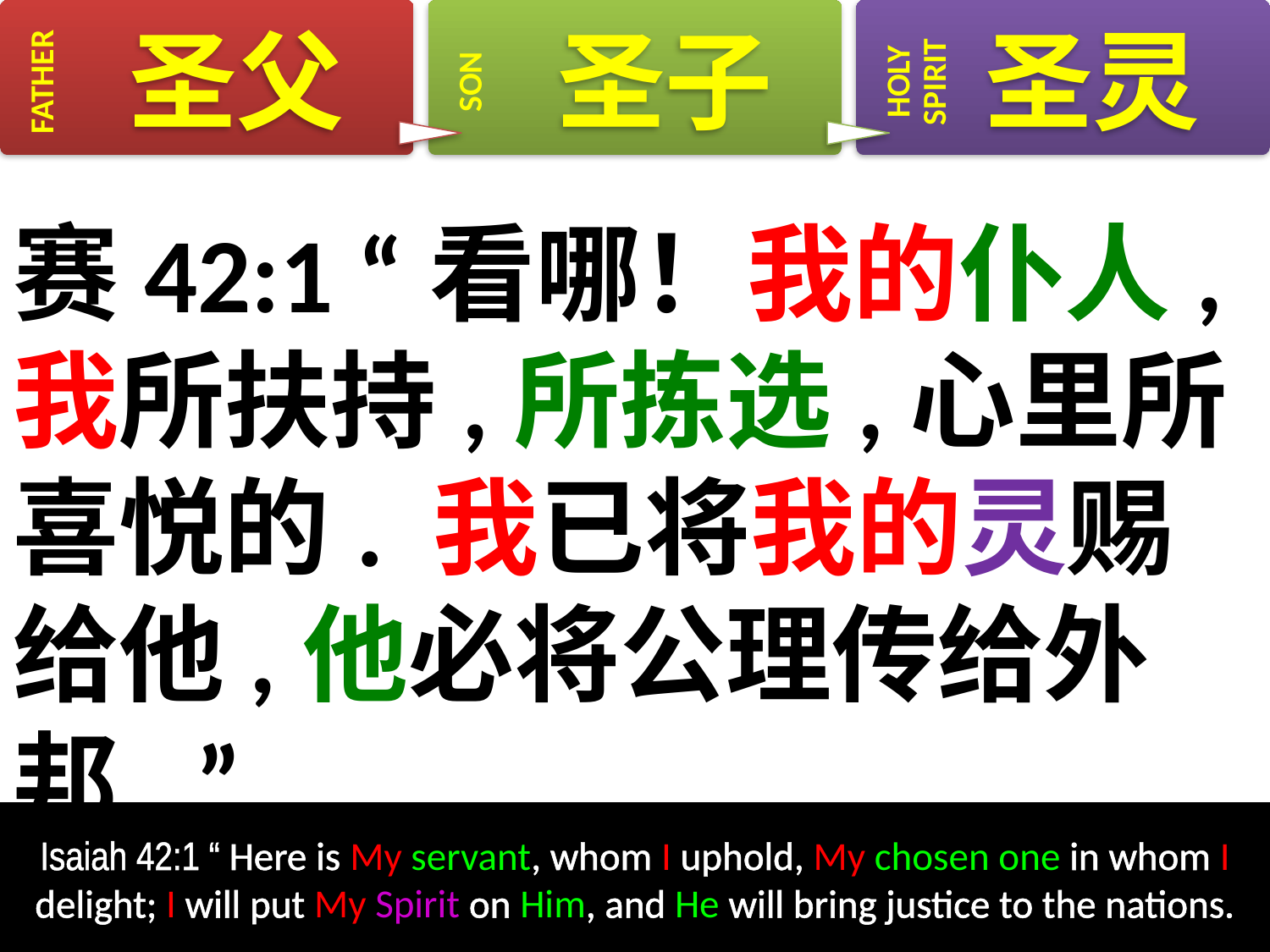

FATHER
圣父
SON
圣子
HOLY SPIRIT
圣灵
# 赛42:1 “看哪！我的仆人,我所扶持,所拣选,心里所喜悦的. 我已将我的灵赐给他,他必将公理传给外邦. ”
Isaiah 42:1 “ Here is My servant, whom I uphold, My chosen one in whom I delight; I will put My Spirit on Him, and He will bring justice to the nations.